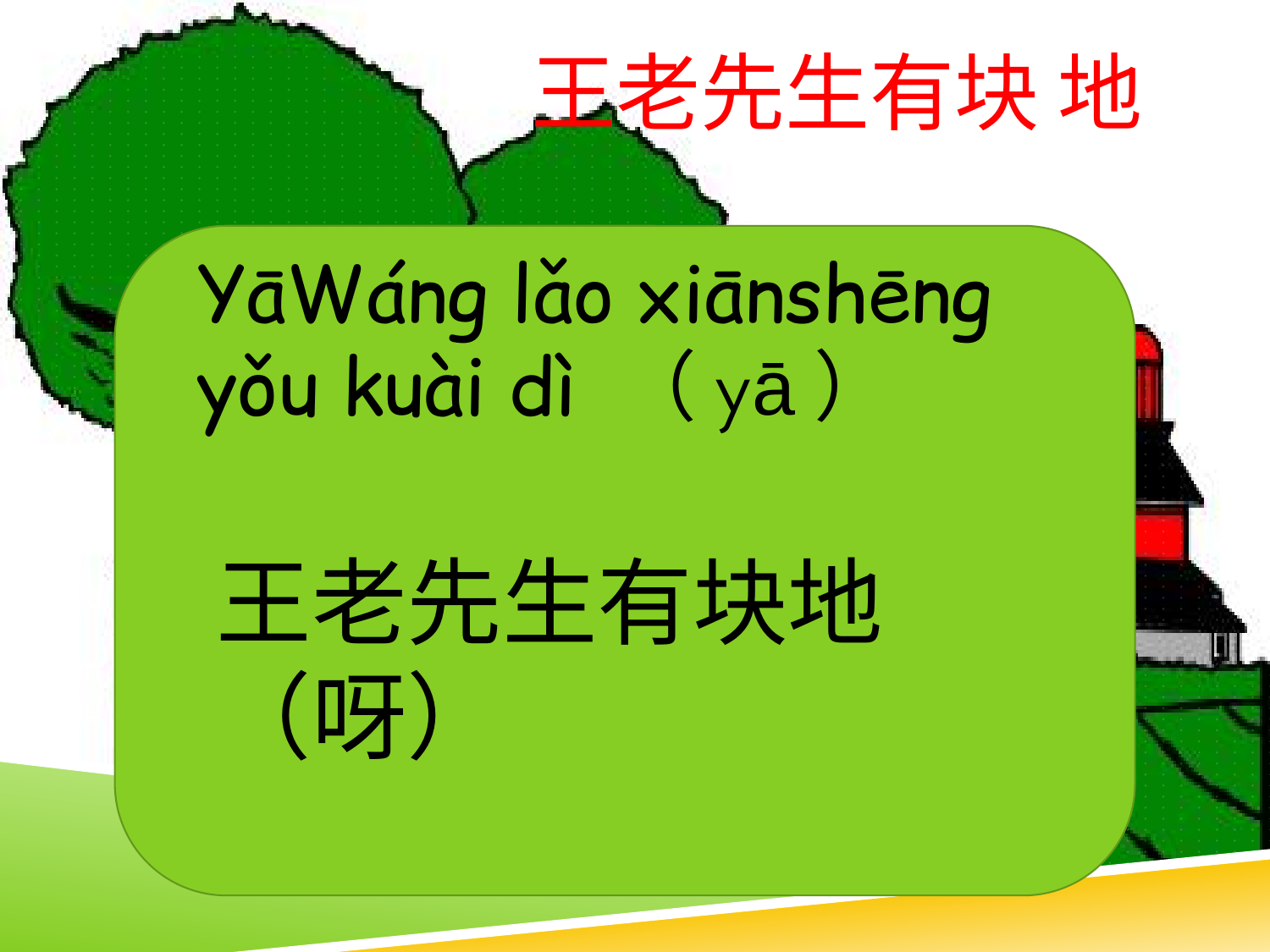

# 王老先生有块 地

YāWáng lǎo xiānshēng yǒu kuài dì （yā）
王老先生有块地（呀）